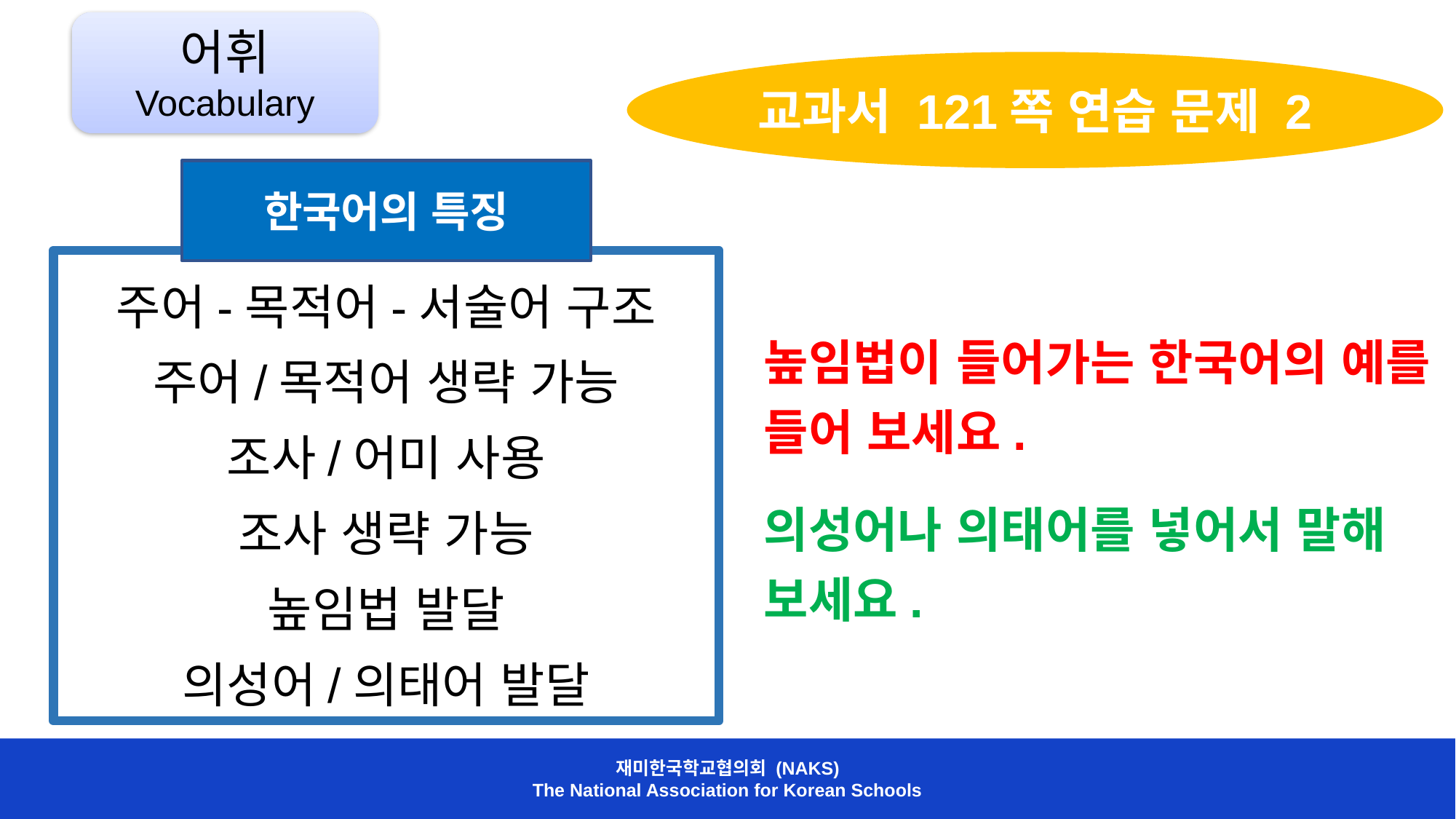

어휘 Vocabulary
교과서 121쪽 연습 문제 2
한국어의 특징
주어-목적어-서술어 구조
주어/목적어 생략 가능
조사/어미 사용
조사 생략 가능
높임법 발달
의성어/의태어 발달
높임법이 들어가는 한국어의 예를 들어 보세요.
의성어나 의태어를 넣어서 말해 보세요.
재미한국학교협의회 (NAKS)
The National Association for Korean Schools